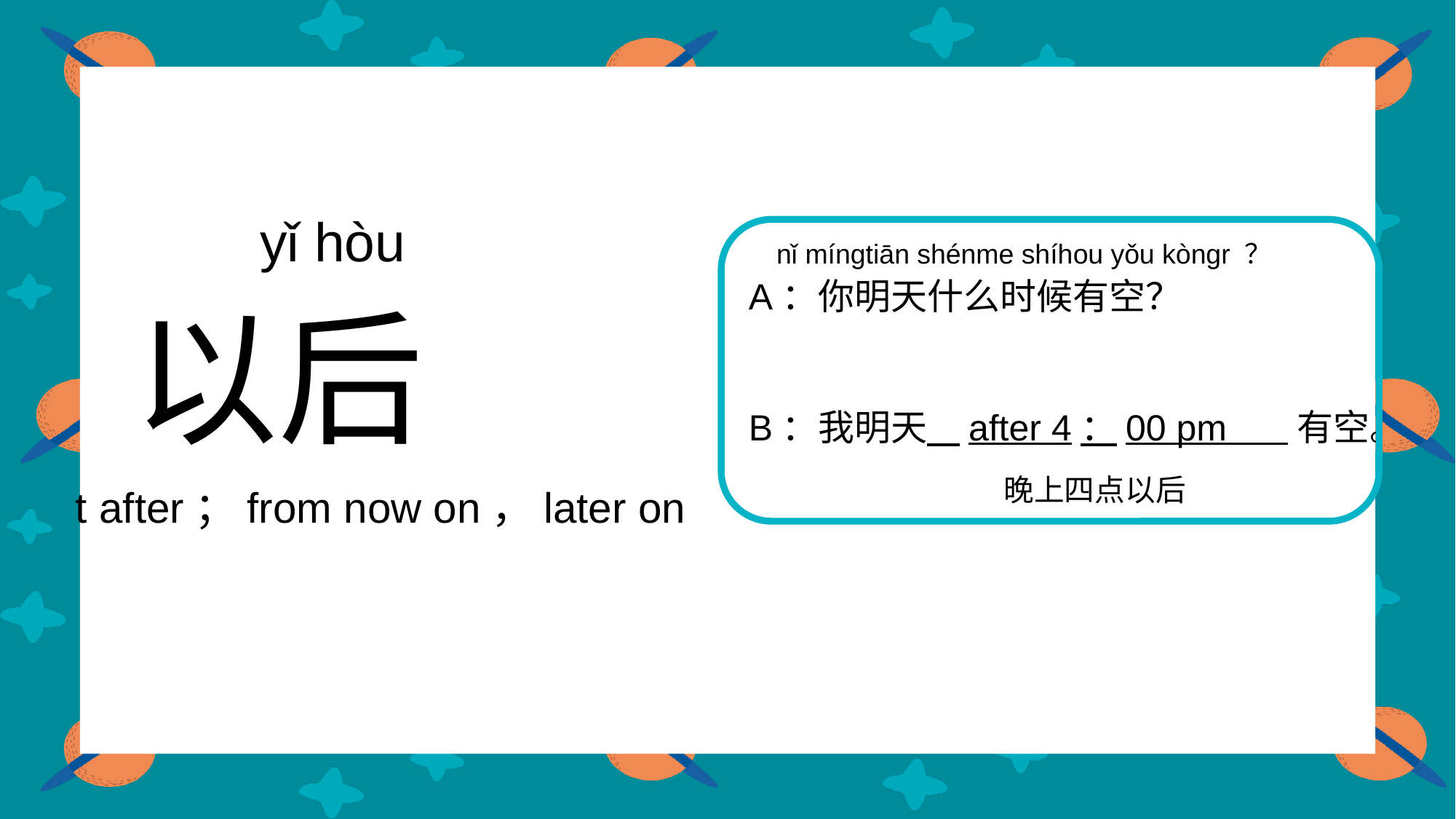

yǐ hòu

nǐ míngtiān shénme shíhou yǒu kòngr ？
A：你明天什么时候有空？

B：我明天    after 4：00 pm      有空。
         以后
                t after；from now on，later on
晚上四点以后